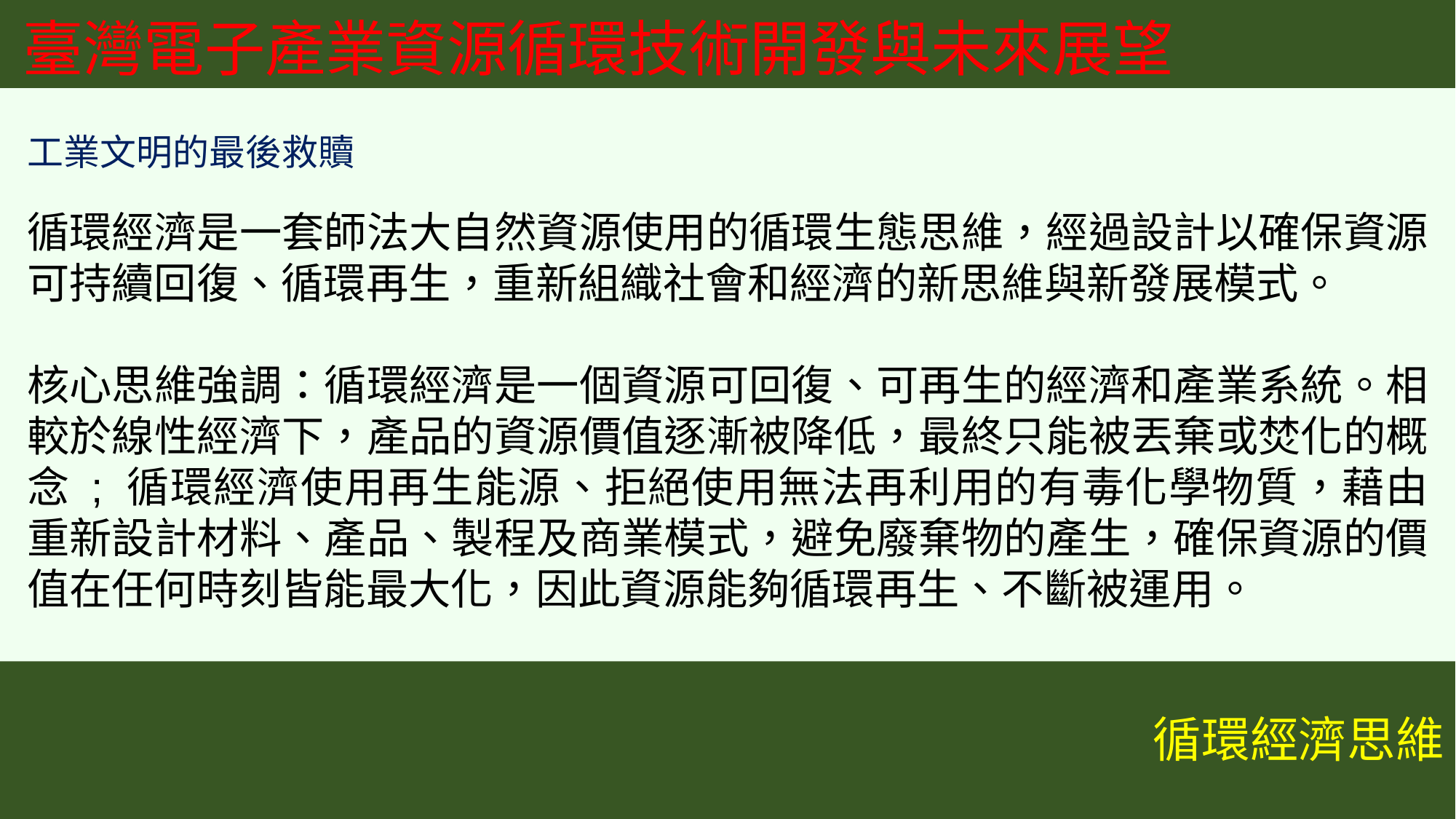

臺灣電子產業資源循環技術開發與未來展望
工業文明的最後救贖

循環經濟是一套師法大自然資源使用的循環生態思維，經過設計以確保資源可持續回復、循環再生，重新組織社會和經濟的新思維與新發展模式。

核心思維強調：循環經濟是一個資源可回復、可再生的經濟和產業系統。相較於線性經濟下，產品的資源價值逐漸被降低，最終只能被丟棄或焚化的概念 ; 循環經濟使用再生能源、拒絕使用無法再利用的有毒化學物質，藉由重新設計材料、產品、製程及商業模式，避免廢棄物的產生，確保資源的價值在任何時刻皆能最大化，因此資源能夠循環再生、不斷被運用。
循環經濟思維